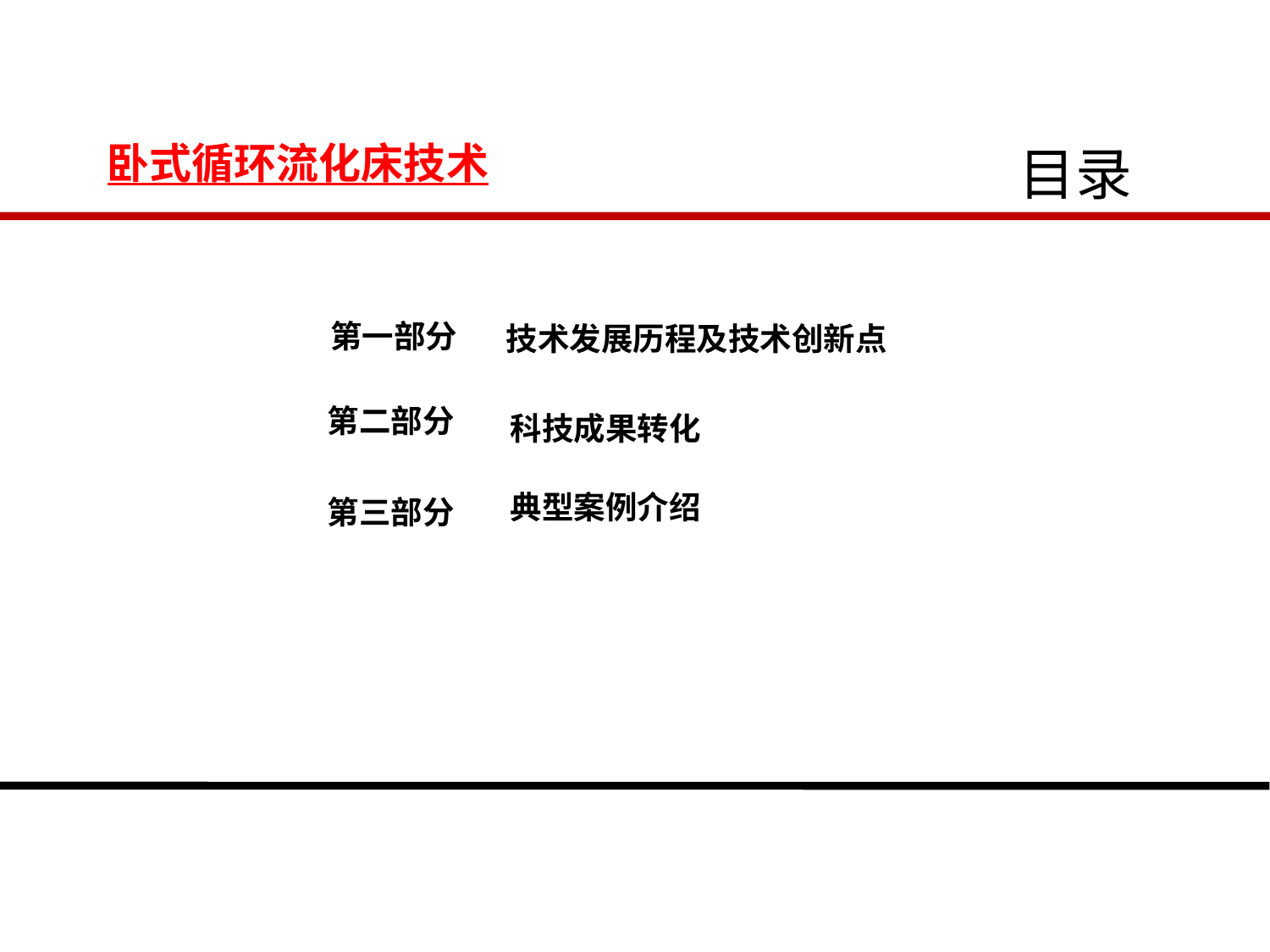

目录
卧式循环流化床技术

第一部分
技术发展历程及技术创新点
第二部分
科技成果转化
第三部分
典型案例介绍